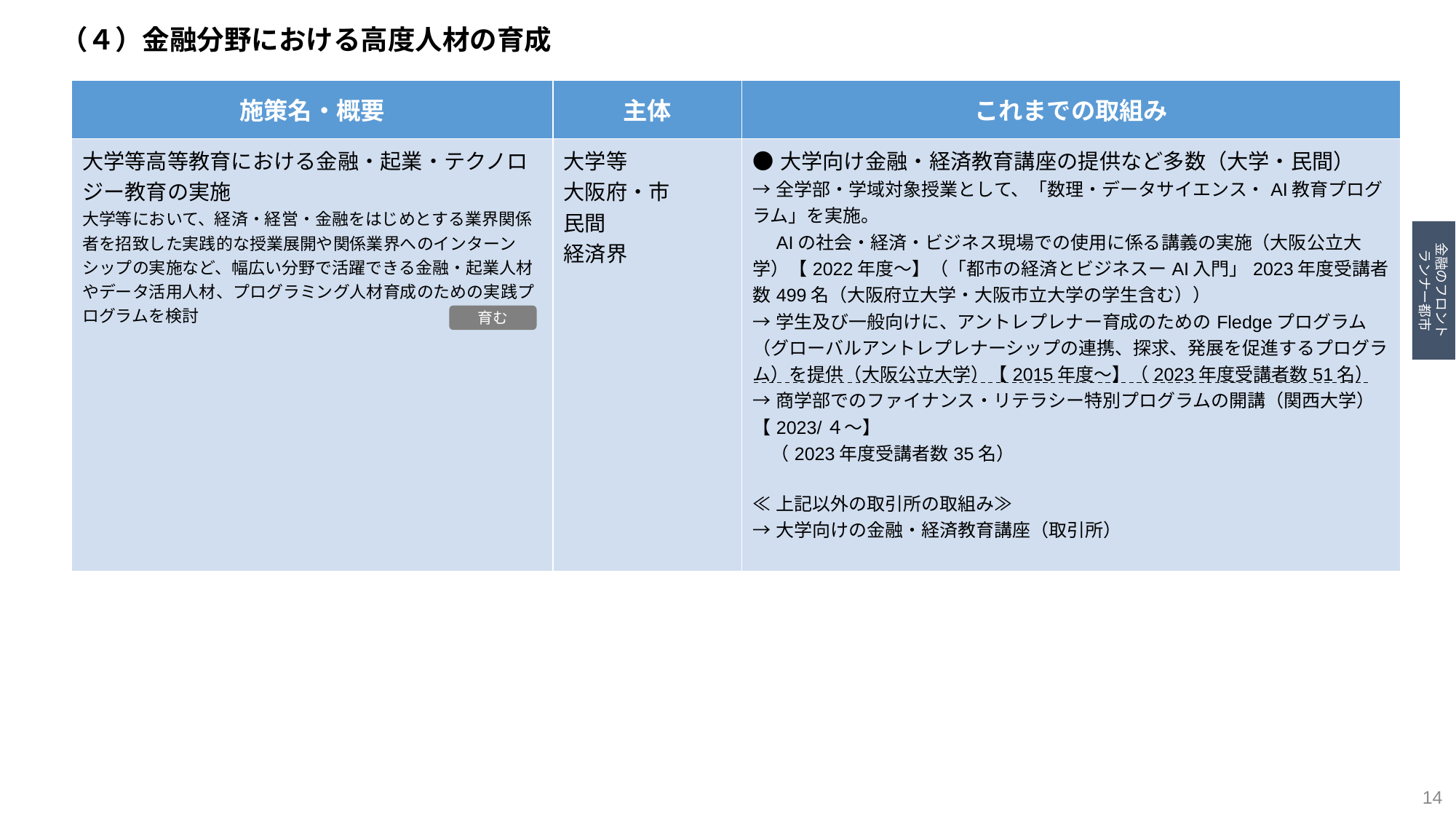

（４）金融分野における高度人材の育成
| 施策名・概要 | 主体 | これまでの取組み |
| --- | --- | --- |
| 大学等高等教育における金融・起業・テクノロジー教育の実施 大学等において、経済・経営・金融をはじめとする業界関係者を招致した実践的な授業展開や関係業界へのインターンシップの実施など、幅広い分野で活躍できる金融・起業人材やデータ活用人材、プログラミング人材育成のための実践プログラムを検討 | 大学等 大阪府・市 民間 経済界 | ●大学向け金融・経済教育講座の提供など多数（大学・民間） →全学部・学域対象授業として、「数理・データサイエンス・AI教育プログラム」を実施。 　AIの社会・経済・ビジネス現場での使用に係る講義の実施（大阪公立大学）【2022年度～】（「都市の経済とビジネスーAI入門」2023年度受講者数499名（大阪府立大学・大阪市立大学の学生含む）） →学生及び一般向けに、アントレプレナー育成のためのFledgeプログラム（グローバルアントレプレナーシップの連携、探求、発展を促進するプログラム）を提供（大阪公立大学）【2015年度～】（2023年度受講者数51名） →商学部でのファイナンス・リテラシー特別プログラムの開講（関西大学）【2023/４～】　 　（2023年度受講者数35名） ≪上記以外の取引所の取組み≫ →大学向けの金融・経済教育講座（取引所） |
金融のフロント
ランナー都市
育む
14